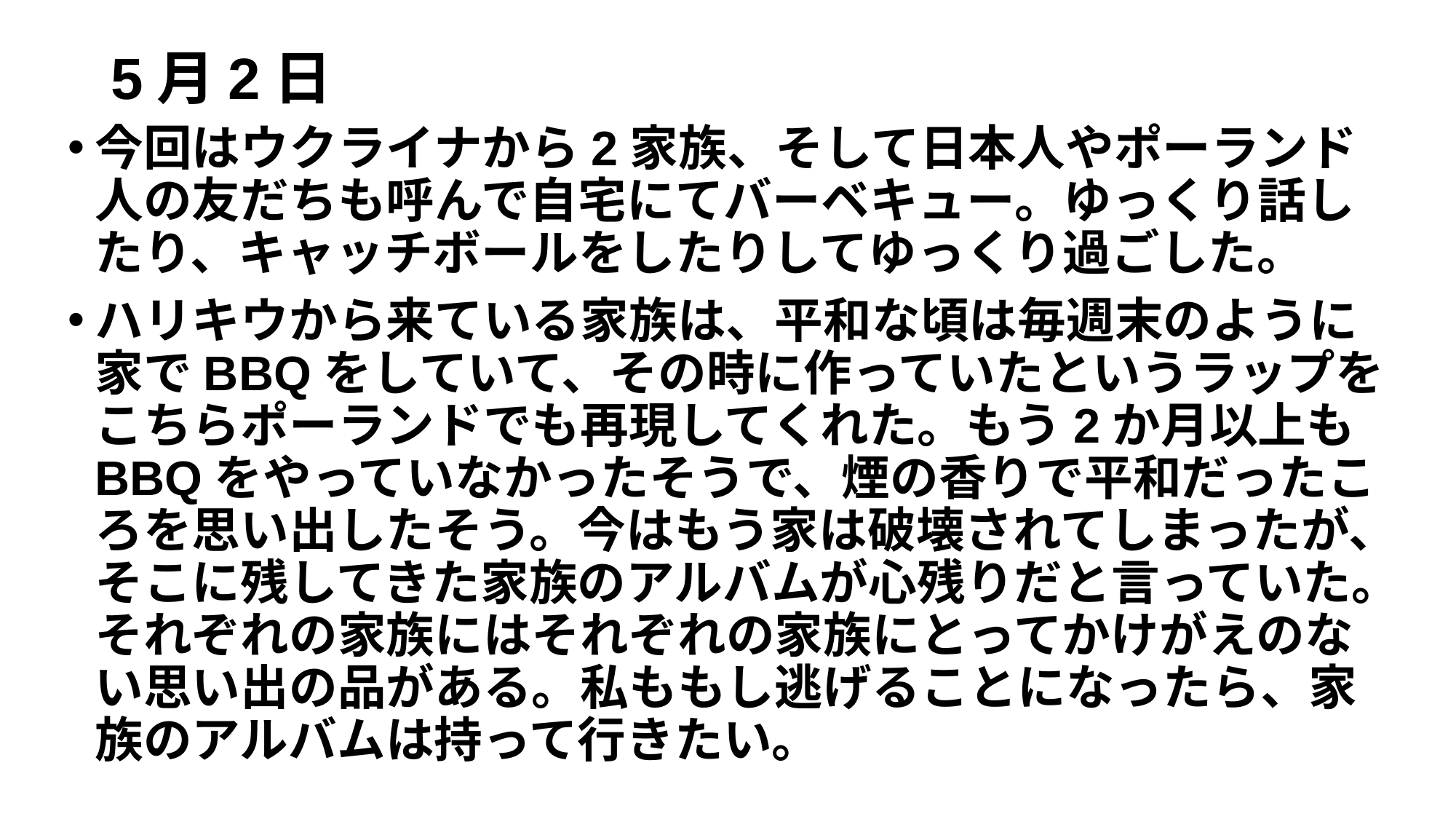

# 5月2日
今回はウクライナから2家族、そして日本人やポーランド人の友だちも呼んで自宅にてバーベキュー。ゆっくり話したり、キャッチボールをしたりしてゆっくり過ごした。
ハリキウから来ている家族は、平和な頃は毎週末のように家でBBQをしていて、その時に作っていたというラップをこちらポーランドでも再現してくれた。もう2か月以上もBBQをやっていなかったそうで、煙の香りで平和だったころを思い出したそう。今はもう家は破壊されてしまったが、そこに残してきた家族のアルバムが心残りだと言っていた。それぞれの家族にはそれぞれの家族にとってかけがえのない思い出の品がある。私ももし逃げることになったら、家族のアルバムは持って行きたい。